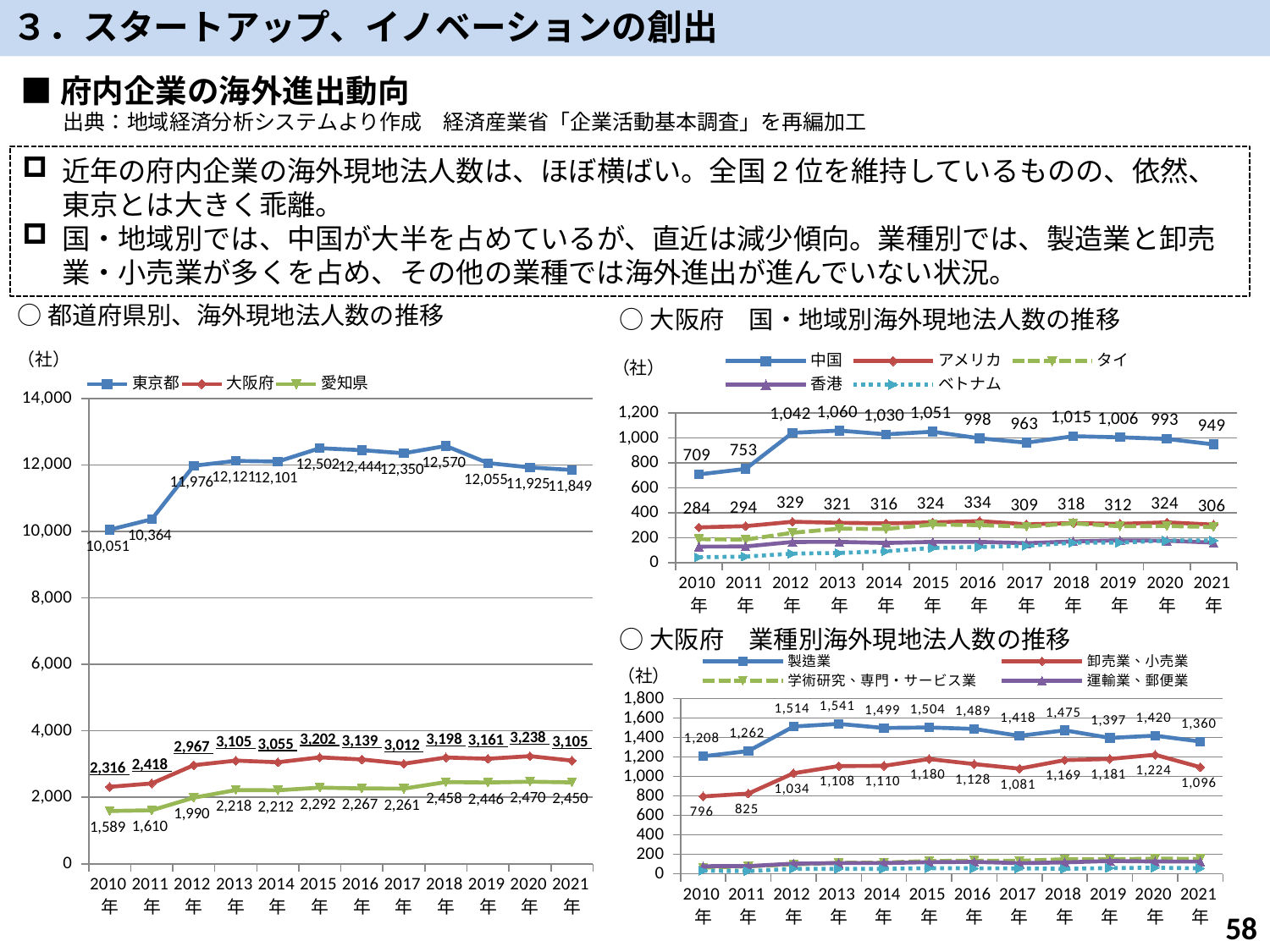

３．スタートアップ、イノベーションの創出
■府内企業の海外進出動向
　　出典：地域経済分析システムより作成　経済産業省「企業活動基本調査」を再編加工
近年の府内企業の海外現地法人数は、ほぼ横ばい。全国2位を維持しているものの、依然、東京とは大きく乖離。
国・地域別では、中国が大半を占めているが、直近は減少傾向。業種別では、製造業と卸売業・小売業が多くを占め、その他の業種では海外進出が進んでいない状況。
○都道府県別、海外現地法人数の推移
○大阪府　国・地域別海外現地法人数の推移

### Chart

| Category | 中国 | アメリカ | タイ | 香港 | ベトナム |
|---|---|---|---|---|---|
| 2010年 | 709.0 | 284.0 | 190.0 | 130.0 | 45.0 |
| 2011年 | 753.0 | 294.0 | 186.0 | 131.0 | 50.0 |
| 2012年 | 1042.0 | 329.0 | 241.0 | 167.0 | 74.0 |
| 2013年 | 1060.0 | 321.0 | 274.0 | 168.0 | 79.0 |
| 2014年 | 1030.0 | 316.0 | 271.0 | 159.0 | 93.0 |
| 2015年 | 1051.0 | 324.0 | 307.0 | 168.0 | 119.0 |
| 2016年 | 998.0 | 334.0 | 302.0 | 168.0 | 127.0 |
| 2017年 | 963.0 | 309.0 | 290.0 | 157.0 | 136.0 |
| 2018年 | 1015.0 | 318.0 | 316.0 | 172.0 | 161.0 |
| 2019年 | 1006.0 | 312.0 | 293.0 | 180.0 | 162.0 |
| 2020年 | 993.0 | 324.0 | 295.0 | 177.0 | 178.0 |
| 2021年 | 949.0 | 306.0 | 287.0 | 162.0 | 179.0 |

### Chart

| Category | 東京都 | 大阪府 | 愛知県 |
|---|---|---|---|
| 2010年 | 10051.0 | 2316.0 | 1589.0 |
| 2011年 | 10364.0 | 2418.0 | 1610.0 |
| 2012年 | 11976.0 | 2967.0 | 1990.0 |
| 2013年 | 12121.0 | 3105.0 | 2218.0 |
| 2014年 | 12101.0 | 3055.0 | 2212.0 |
| 2015年 | 12502.0 | 3202.0 | 2292.0 |
| 2016年 | 12444.0 | 3139.0 | 2267.0 |
| 2017年 | 12350.0 | 3012.0 | 2261.0 |
| 2018年 | 12570.0 | 3198.0 | 2458.0 |
| 2019年 | 12055.0 | 3161.0 | 2446.0 |
| 2020年 | 11925.0 | 3238.0 | 2470.0 |
| 2021年 | 11849.0 | 3105.0 | 2450.0 |
（社）
（社）
○大阪府　業種別海外現地法人数の推移

### Chart

| Category | 製造業 | 卸売業、小売業 | 学術研究、専門・サービス業 | 運輸業、郵便業 | 建設業 |
|---|---|---|---|---|---|
| 2010年 | 1208.0 | 796.0 | 64.0 | 79.0 | 32.0 |
| 2011年 | 1262.0 | 825.0 | 77.0 | 80.0 | 28.0 |
| 2012年 | 1514.0 | 1034.0 | 98.0 | 105.0 | 52.0 |
| 2013年 | 1541.0 | 1108.0 | 113.0 | 111.0 | 52.0 |
| 2014年 | 1499.0 | 1110.0 | 116.0 | 111.0 | 52.0 |
| 2015年 | 1504.0 | 1180.0 | 132.0 | 120.0 | 58.0 |
| 2016年 | 1489.0 | 1128.0 | 135.0 | 123.0 | 57.0 |
| 2017年 | 1418.0 | 1081.0 | 134.0 | 110.0 | 56.0 |
| 2018年 | 1475.0 | 1169.0 | 150.0 | 118.0 | 52.0 |
| 2019年 | 1397.0 | 1181.0 | 149.0 | 132.0 | 60.0 |
| 2020年 | 1420.0 | 1224.0 | 156.0 | 127.0 | 63.0 |
| 2021年 | 1360.0 | 1096.0 | 154.0 | 126.0 | 57.0 |
（社）
58